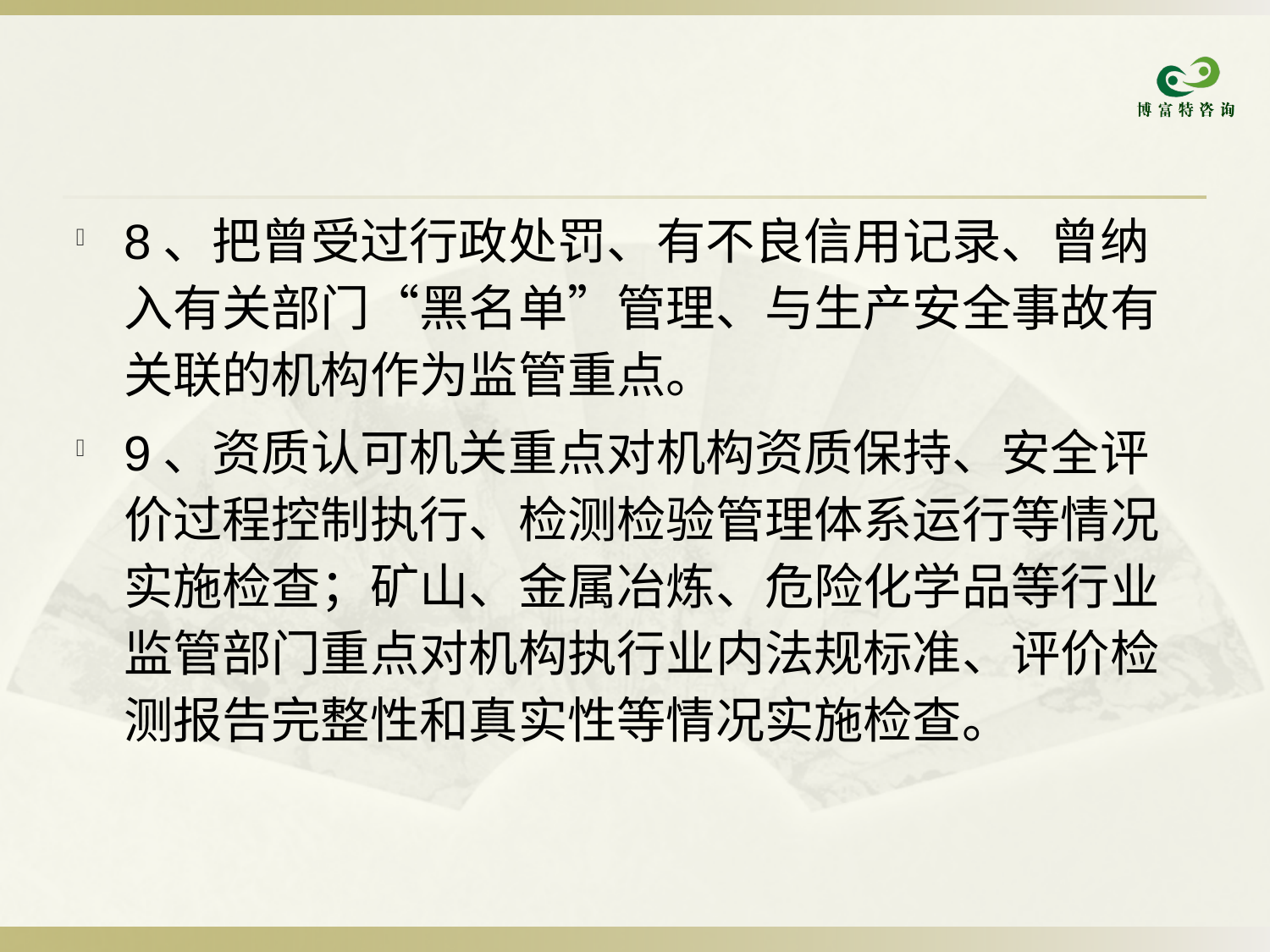

8、把曾受过行政处罚、有不良信用记录、曾纳入有关部门“黑名单”管理、与生产安全事故有关联的机构作为监管重点。
9、资质认可机关重点对机构资质保持、安全评价过程控制执行、检测检验管理体系运行等情况实施检查；矿山、金属冶炼、危险化学品等行业监管部门重点对机构执行业内法规标准、评价检测报告完整性和真实性等情况实施检查。